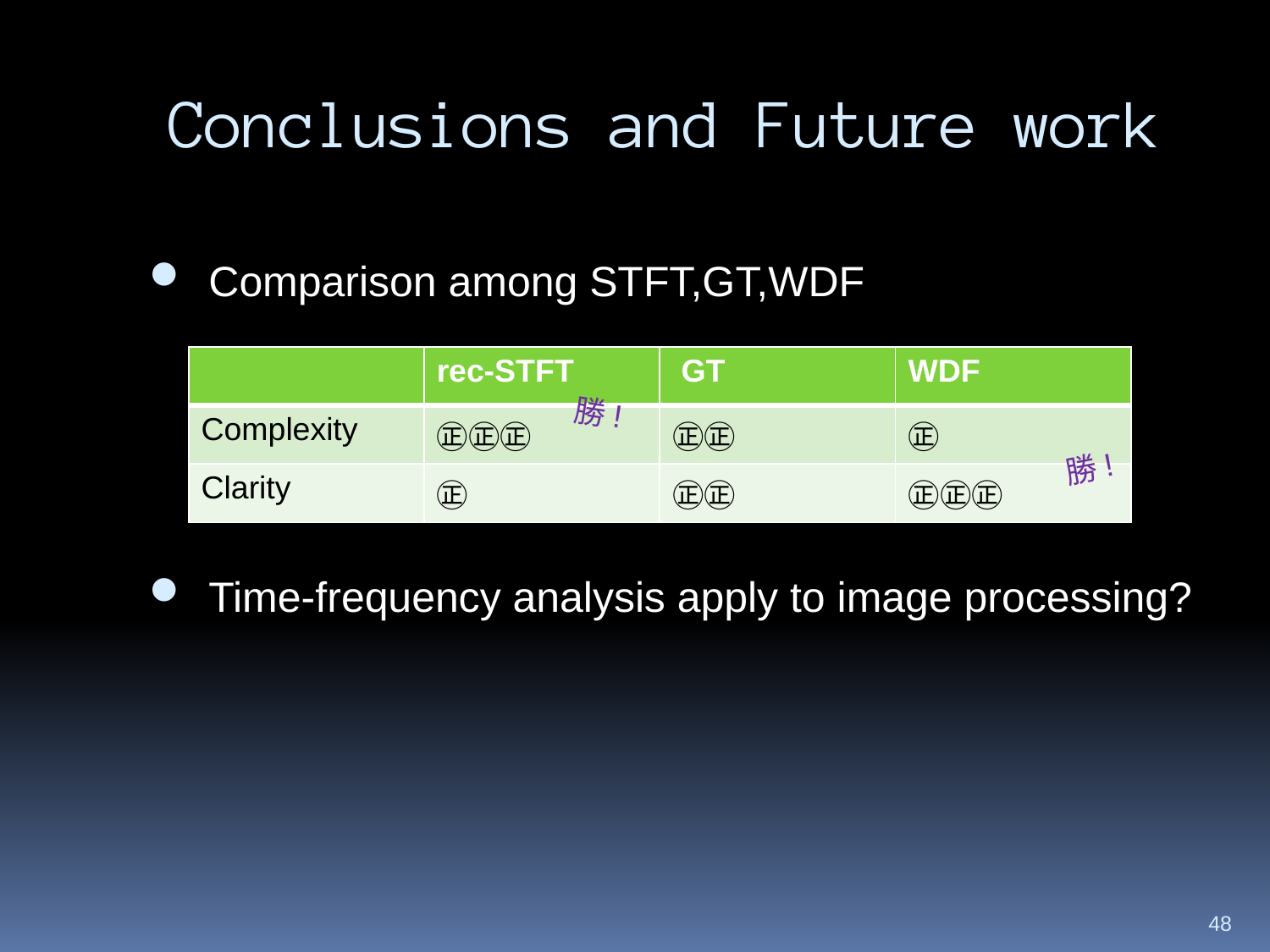

# Conclusions and Future work
 Comparison among STFT,GT,WDF

 Time-frequency analysis apply to image processing?
|  | rec-STFT | GT | WDF |
| --- | --- | --- | --- |
| Complexity | ㊣㊣㊣ | ㊣㊣ | ㊣ |
| Clarity | ㊣ | ㊣㊣ | ㊣㊣㊣ |
勝!
勝!
48